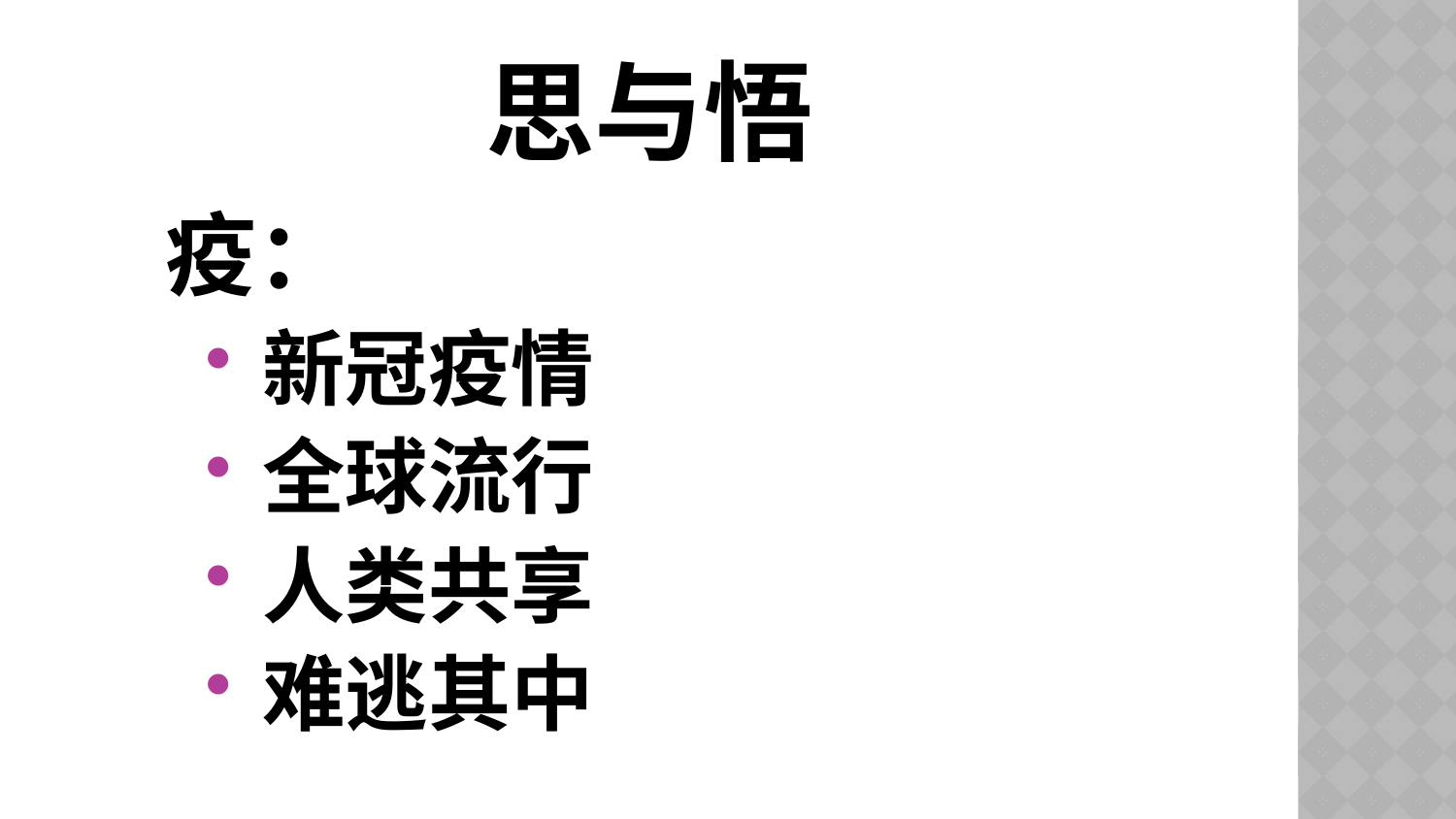

# 思与悟
疫：
新冠疫情
全球流行
人类共享
难逃其中